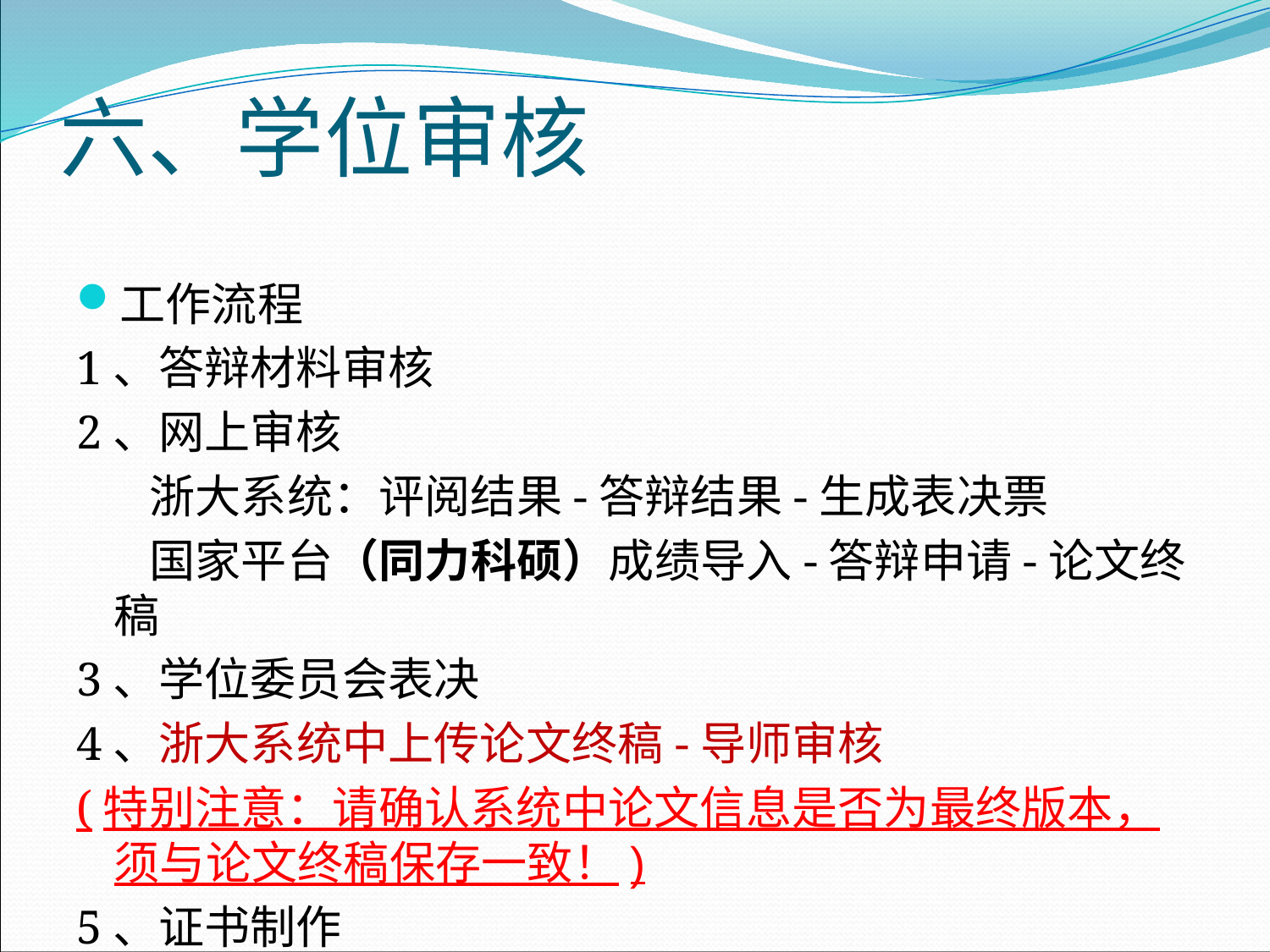

# 六、学位审核
工作流程
1、答辩材料审核
2、网上审核
      浙大系统：评阅结果-答辩结果-生成表决票
      国家平台（同力科硕）成绩导入-答辩申请-论文终稿
3、学位委员会表决
4、浙大系统中上传论文终稿-导师审核
(特别注意：请确认系统中论文信息是否为最终版本，须与论文终稿保存一致！)
5、证书制作